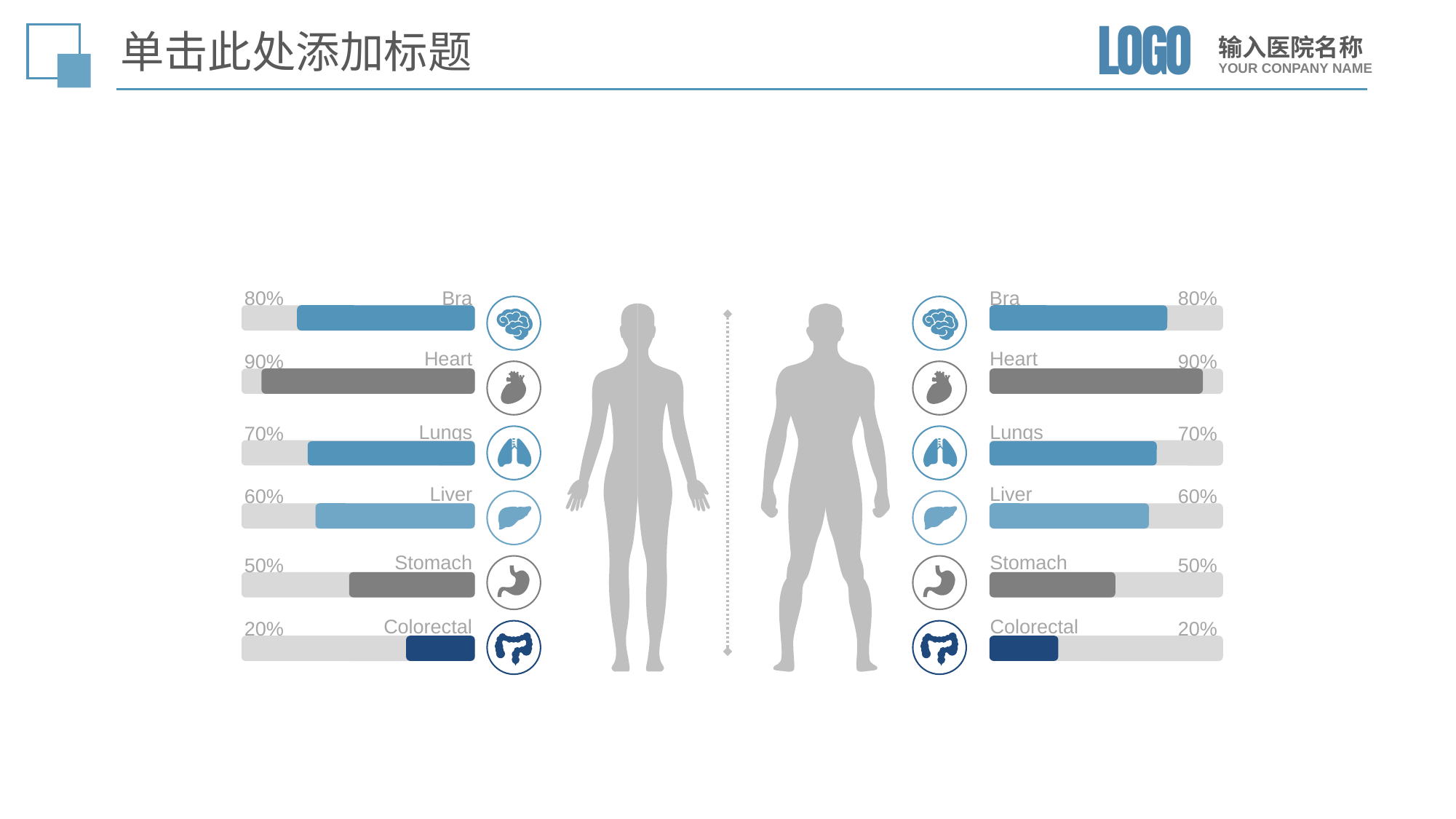

LOGO
输入医院名称
YOUR CONPANY NAME

单击此处添加标题
Bra
80%

Bra
80%

Heart
90%

Heart
90%

Lungs
70%

Lungs
70%

Liver
60%

Liver
60%

Stomach
50%

Stomach
50%

Colorectal
20%

Colorectal
20%